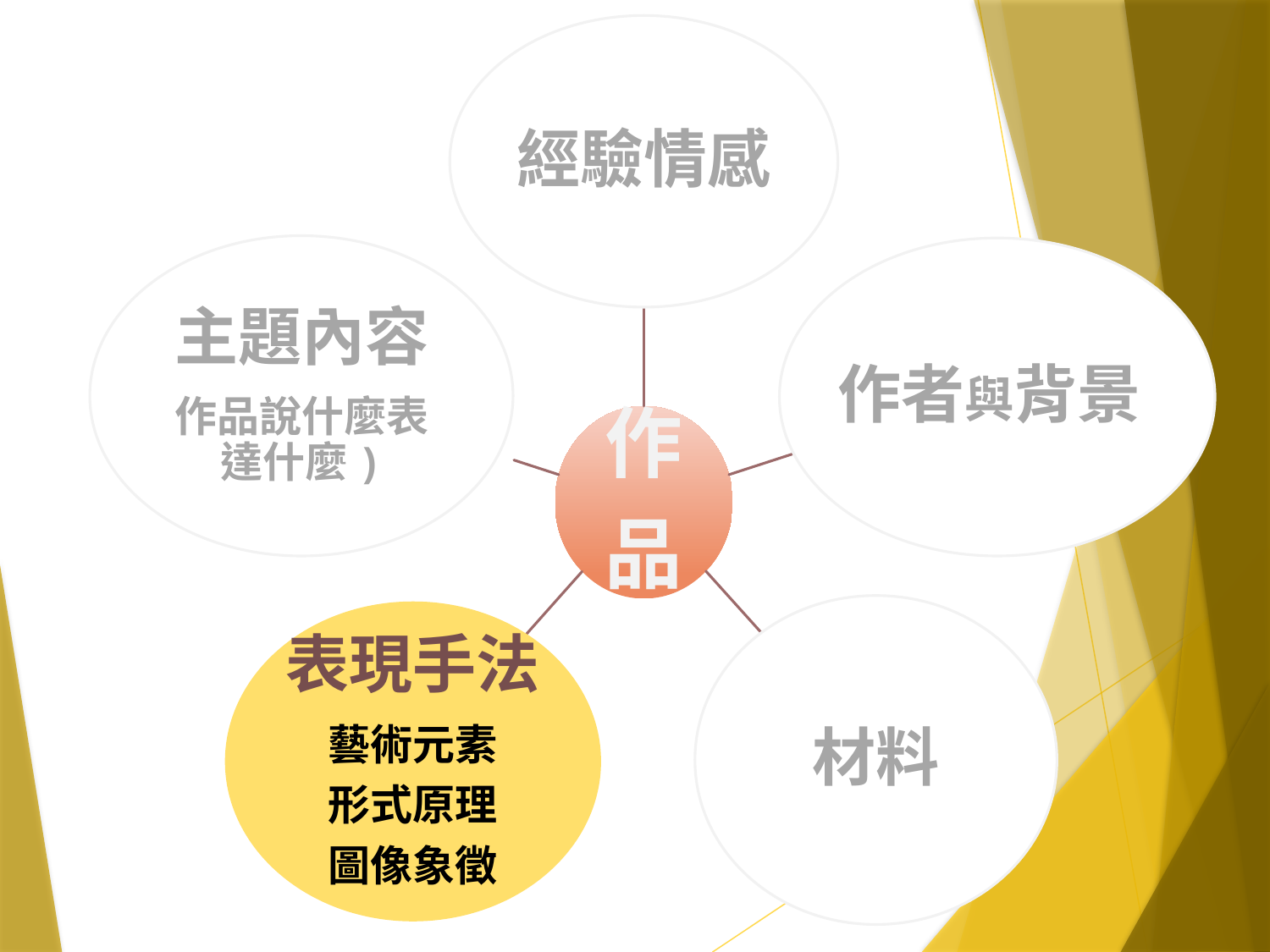

經驗情感
主題內容
作品說什麼表達什麼)
作者與背景

作
品

材料

表現手法
藝術元素
形式原理
圖像象徵